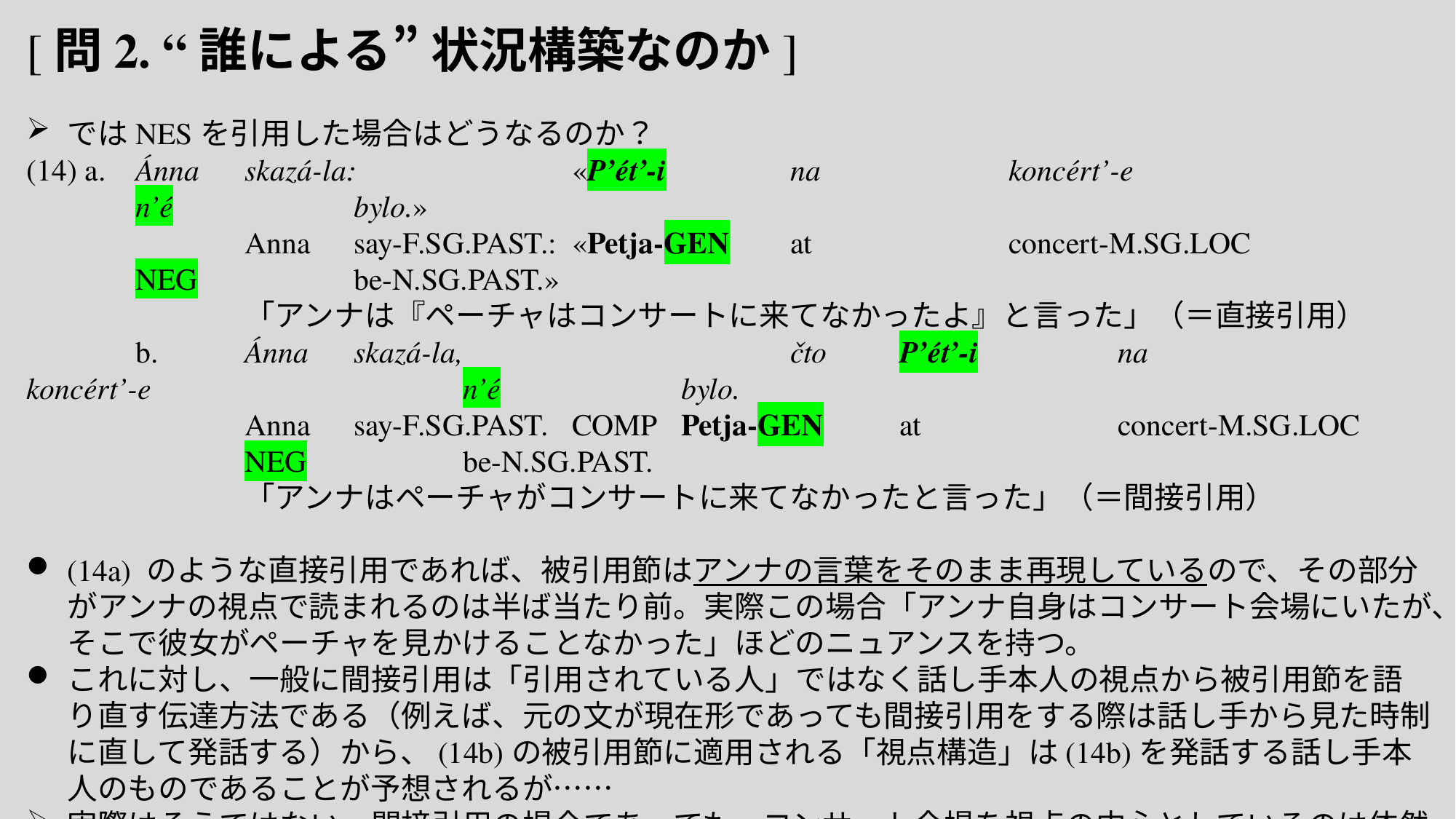

[問2. “誰による” 状況構築なのか]

ではNESを引用した場合はどうなるのか？
(14) a.	Ánna	skazá-la:		«P’ét’-i		na		koncért’-e			n’é		bylo.»
		Anna	say-f.sg.past.:	«Petja-gen	at		concert-m.sg.loc		neg		be-n.sg.past.»
		「アンナは『ペーチャはコンサートに来てなかったよ』と言った」（＝直接引用）
	b.	Ánna	skazá-la,			čto　	P’ét’-i		na		koncért’-e			n’é		bylo.
		Anna	say-f.sg.past.	comp	Petja-gen	at		concert-m.sg.loc		neg		be-n.sg.past.
		「アンナはペーチャがコンサートに来てなかったと言った」（＝間接引用）

(14a) のような直接引用であれば、被引用節はアンナの言葉をそのまま再現しているので、その部分がアンナの視点で読まれるのは半ば当たり前。実際この場合「アンナ自身はコンサート会場にいたが、そこで彼女がペーチャを見かけることなかった」ほどのニュアンスを持つ。
これに対し、一般に間接引用は「引用されている人」ではなく話し手本人の視点から被引用節を語り直す伝達方法である（例えば、元の文が現在形であっても間接引用をする際は話し手から見た時制に直して発話する）から、(14b)の被引用節に適用される「視点構造」は(14b)を発話する話し手本人のものであることが予想されるが……
実際はそうではない。間接引用の場合であっても、コンサート会場を視点の中心としているのは依然としてアンナである。
「話し手による状況構築の出発点」の違いって言うけど、その「話し手」って素朴な意味での話し手じゃないんじゃないの？→「話し手」概念を事実に即して精緻化する必要がある。